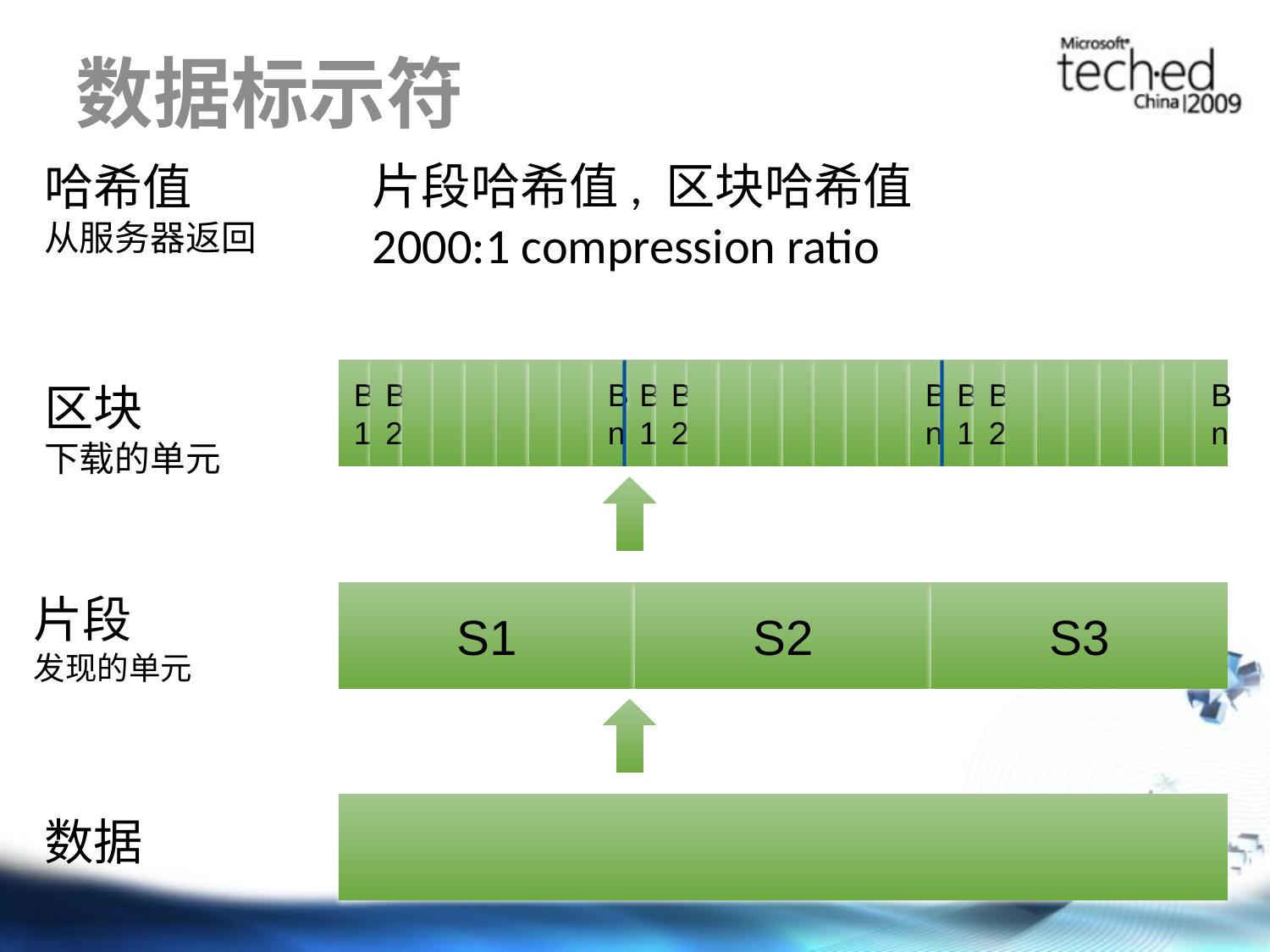

# 数据标示符
片段哈希值, 区块哈希值
2000:1 compression ratio
哈希值
从服务器返回
B1
B2

Bn
B1
B2

Bn
B1
B2

Bn
区块
下载的单元

片段
发现的单元
S1
S2
S3

数据